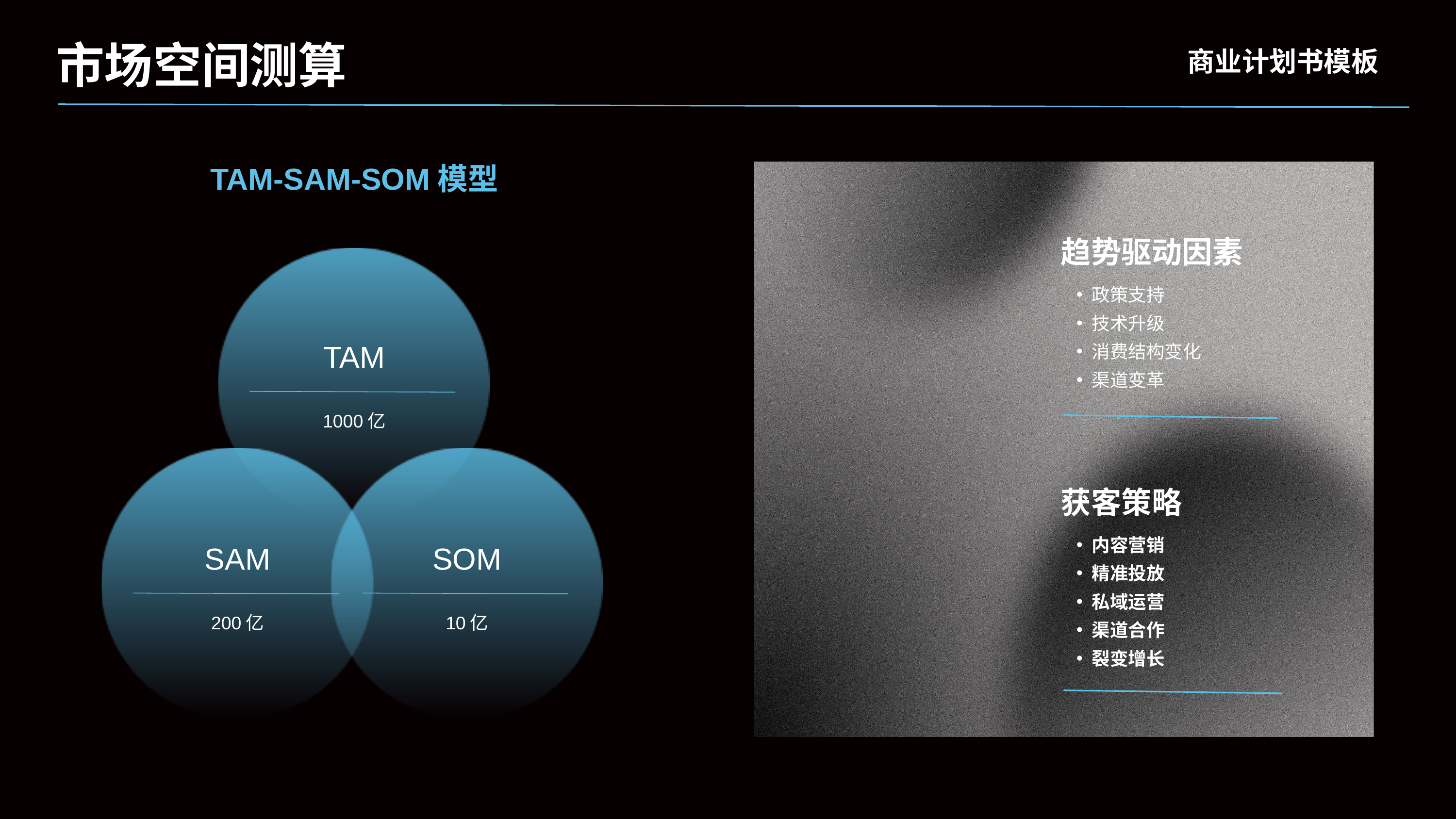

市场空间测算
商业计划书模板

TAM-SAM-SOM模型

趋势驱动因素

政策支持
技术升级
消费结构变化
渠道变革
TAM

1000亿

获客策略
内容营销
精准投放
私域运营
渠道合作
裂变增长

SAM
SOM

200亿
10亿